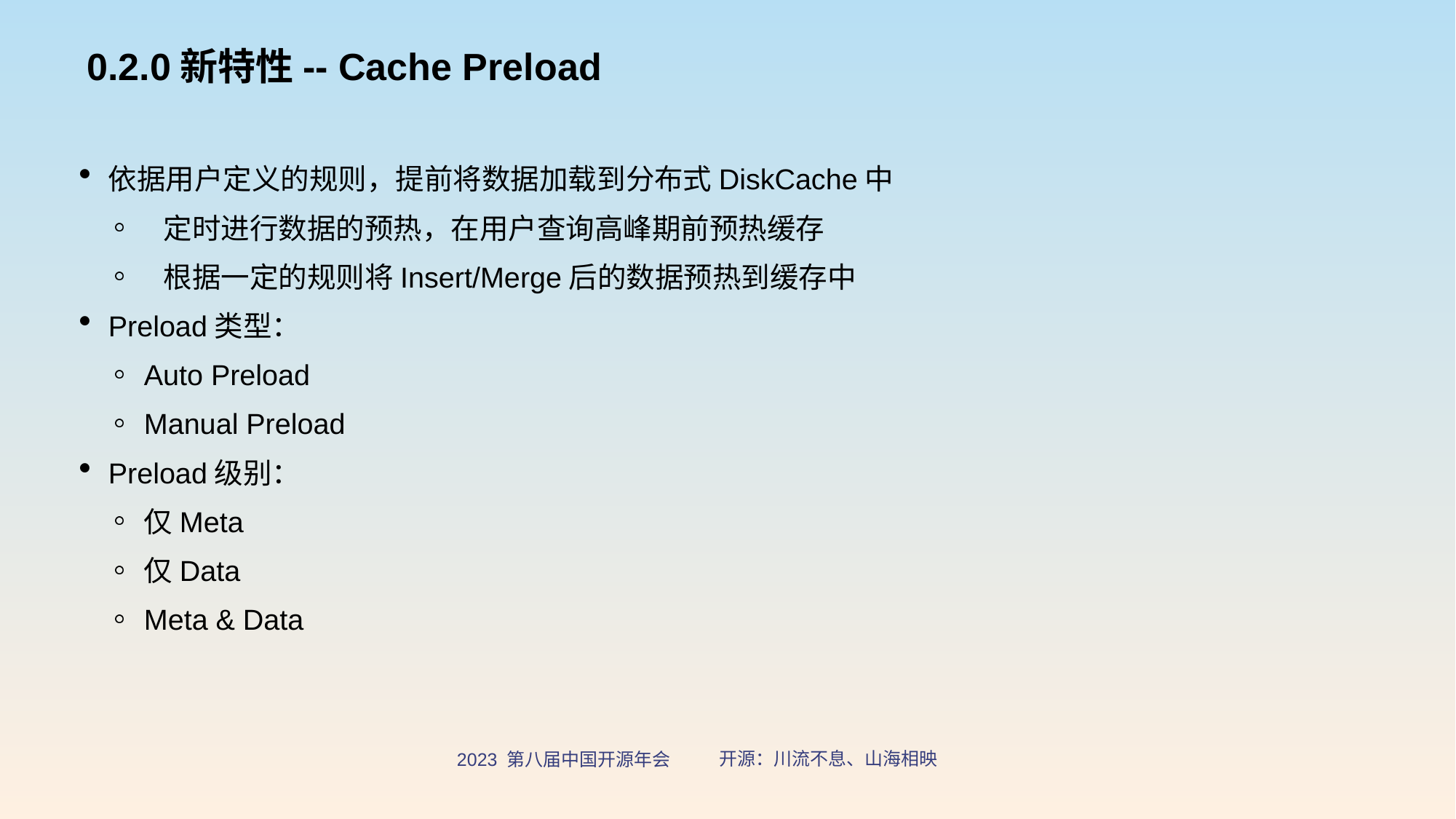

0.2.0新特性-- Cache Preload
依据用户定义的规则，提前将数据加载到分布式DiskCache中
  定时进行数据的预热，在用户查询高峰期前预热缓存
  根据一定的规则将Insert/Merge后的数据预热到缓存中
Preload类型：
Auto Preload
Manual Preload
Preload级别：
仅Meta
仅Data
Meta & Data